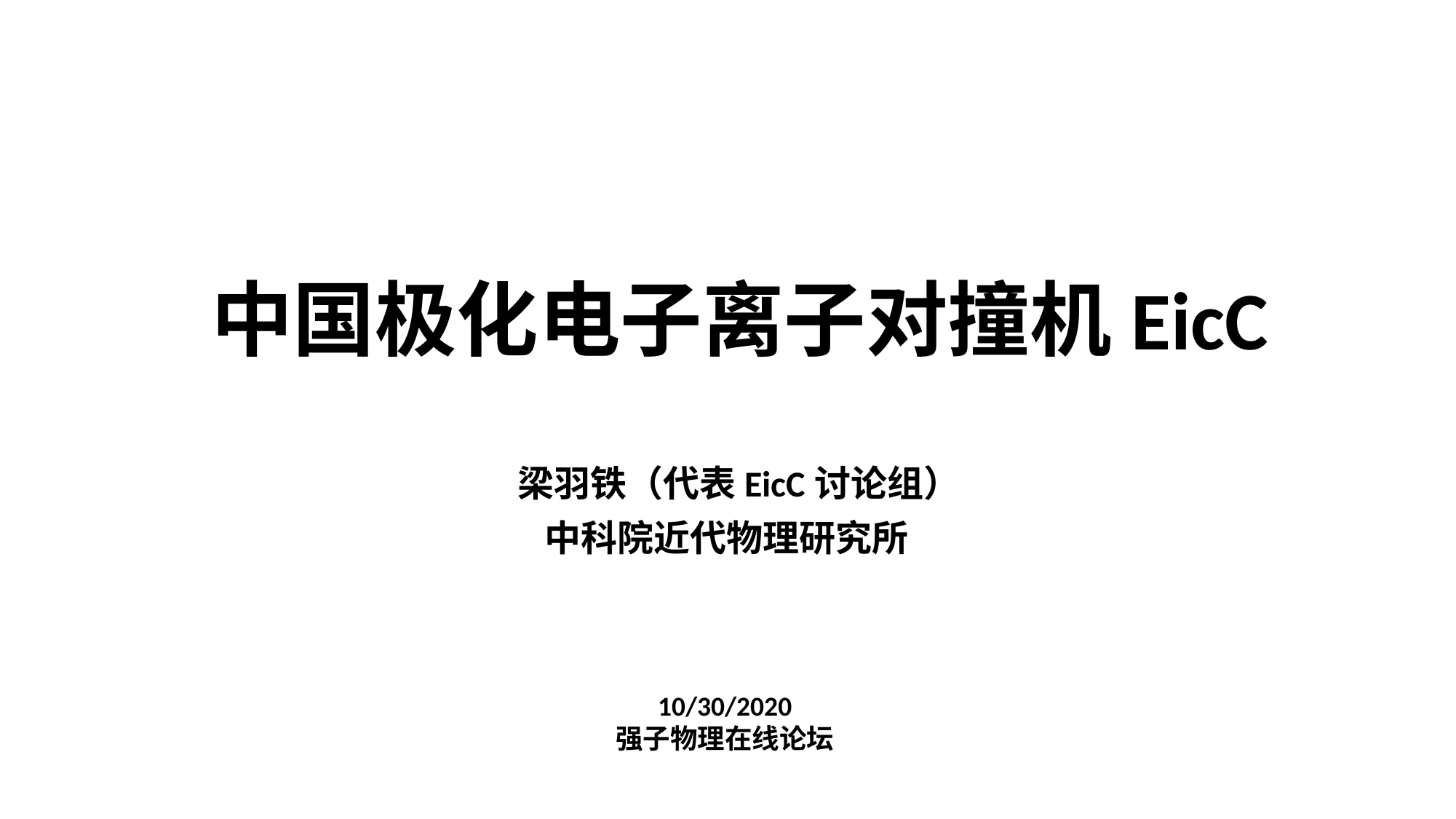

# 中国极化电子离子对撞机EicC
  梁羽铁（代表EicC讨论组）
中科院近代物理研究所
10/30/2020
强子物理在线论坛